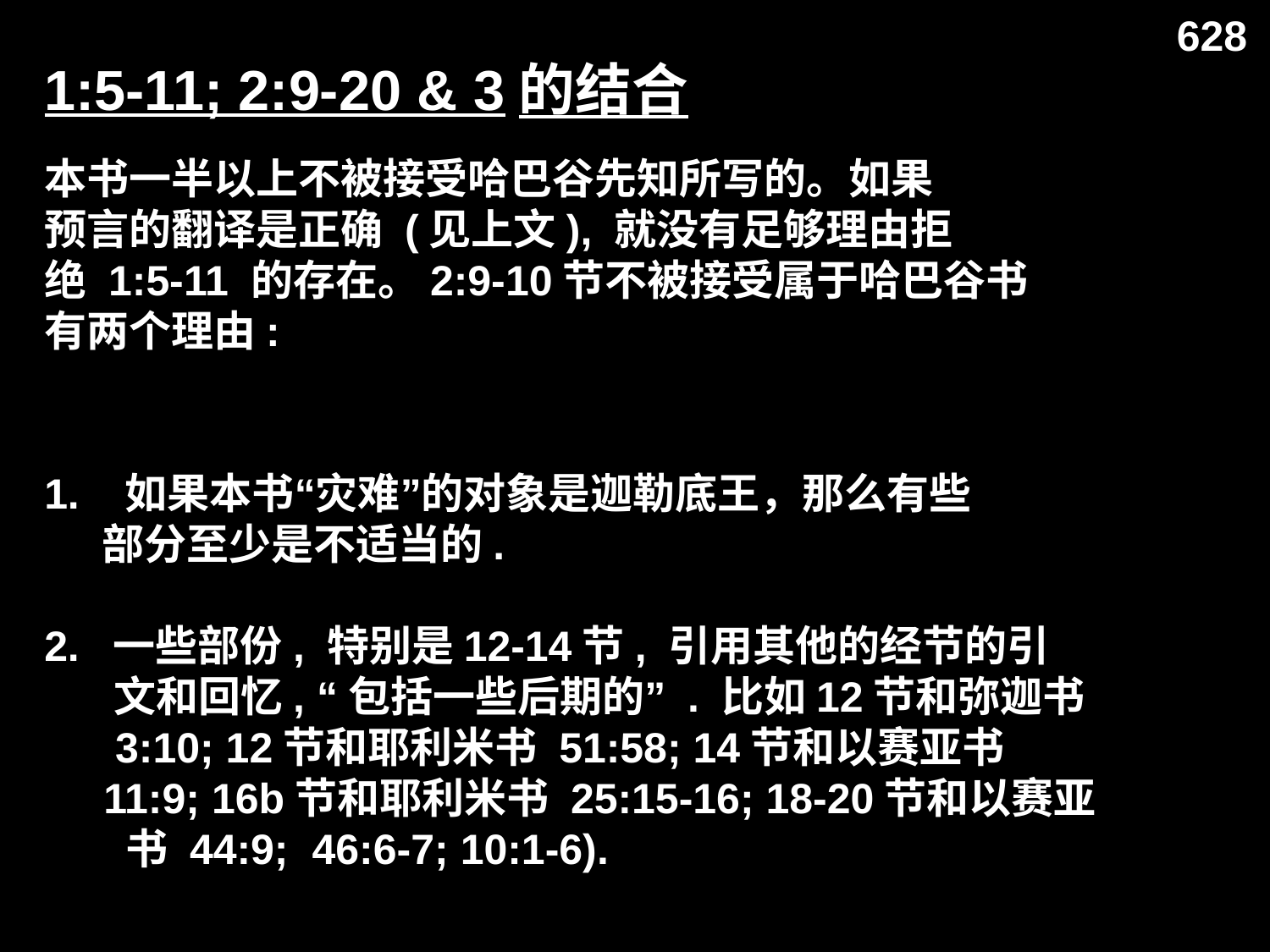

628
1:5-11; 2:9-20 & 3的结合
本书一半以上不被接受哈巴谷先知所写的。如果
预言的翻译是正确 (见上文), 就没有足够理由拒
绝 1:5-11 的存在。2:9-10节不被接受属于哈巴谷书
有两个理由:
1.   如果本书“灾难”的对象是迦勒底王，那么有些
    部分至少是不适当的.

2.  一些部份, 特别是12-14节, 引用其他的经节的引
     文和回忆, “包括一些后期的” . 比如12节和弥迦书
      3:10; 12节和耶利米书 51:58; 14节和以赛亚书
     11:9; 16b节和耶利米书 25:15-16; 18-20节和以赛亚
      书 44:9;  46:6-7; 10:1-6).